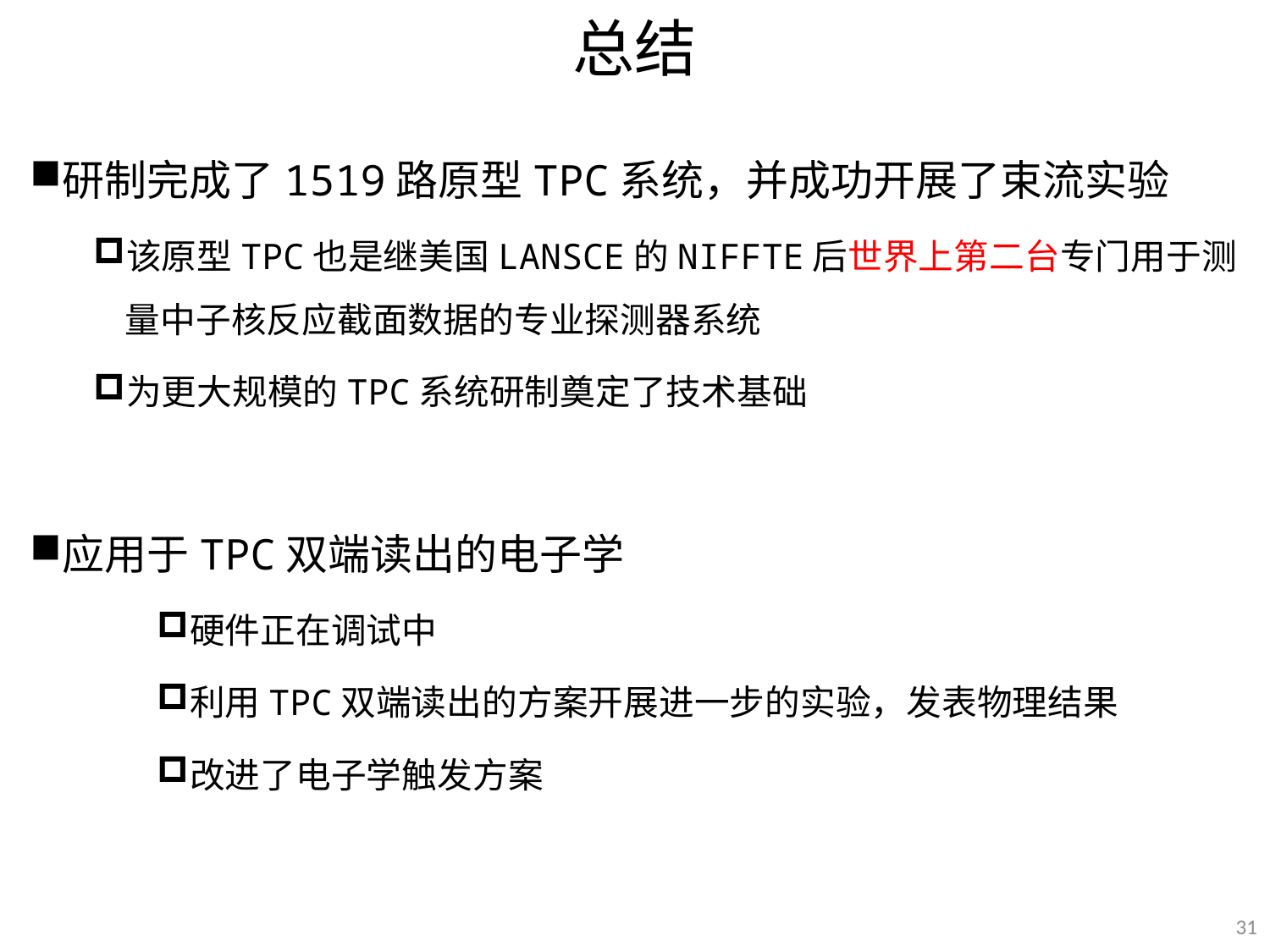

# 总结
研制完成了1519路原型TPC系统，并成功开展了束流实验
该原型TPC也是继美国LANSCE的NIFFTE后世界上第二台专门用于测量中子核反应截面数据的专业探测器系统
为更大规模的TPC系统研制奠定了技术基础

应用于TPC双端读出的电子学
硬件正在调试中
利用TPC双端读出的方案开展进一步的实验，发表物理结果
改进了电子学触发方案
31